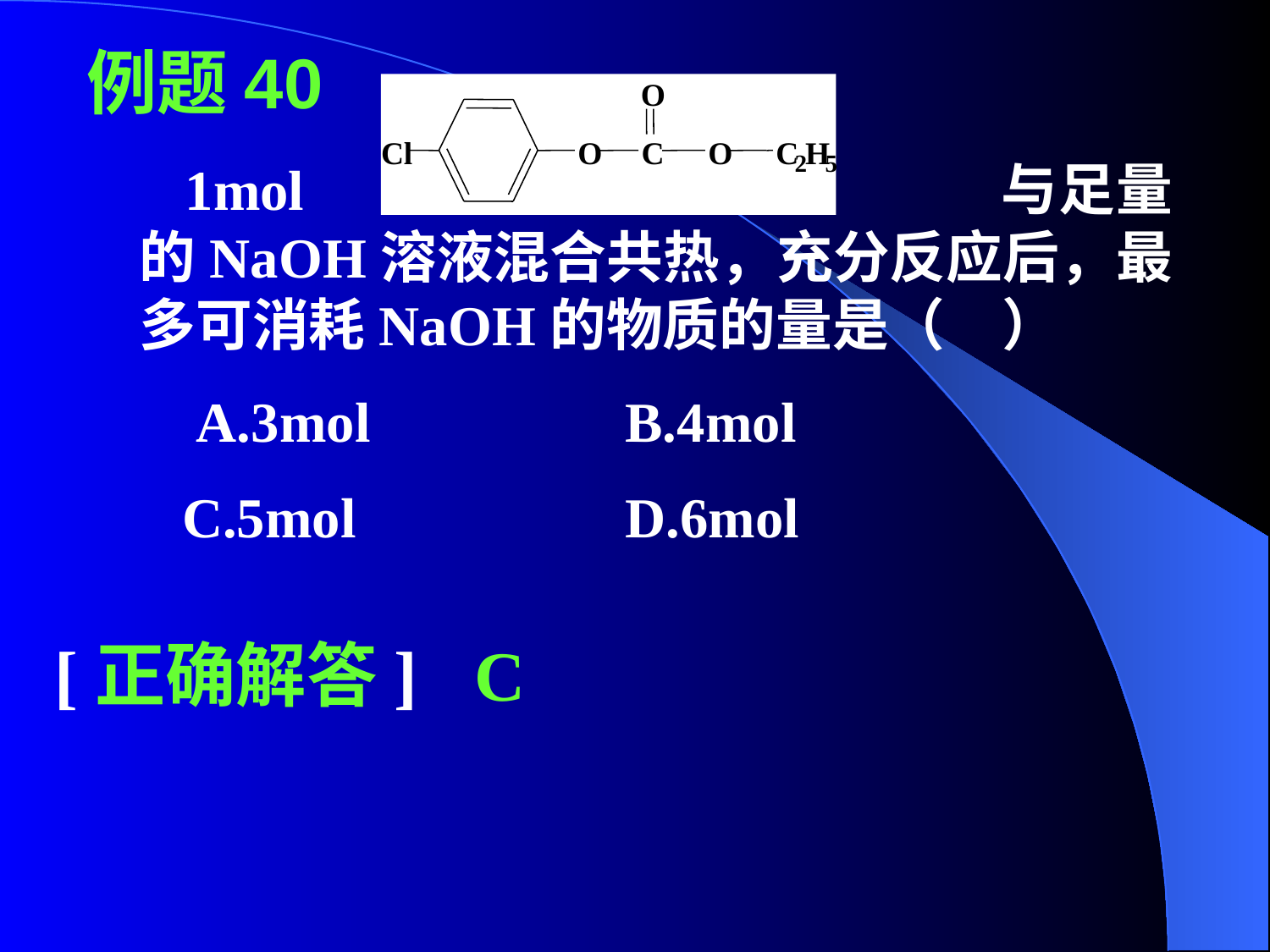

例题40

O

Cl
O
C
O
C
H
2
5

   1mol                                             与足量的NaOH溶液混合共热，充分反应后，最多可消耗NaOH的物质的量是（　）
    A.3mol                  B.4mol
   C.5mol                   D.6mol

[正确解答]    C

92